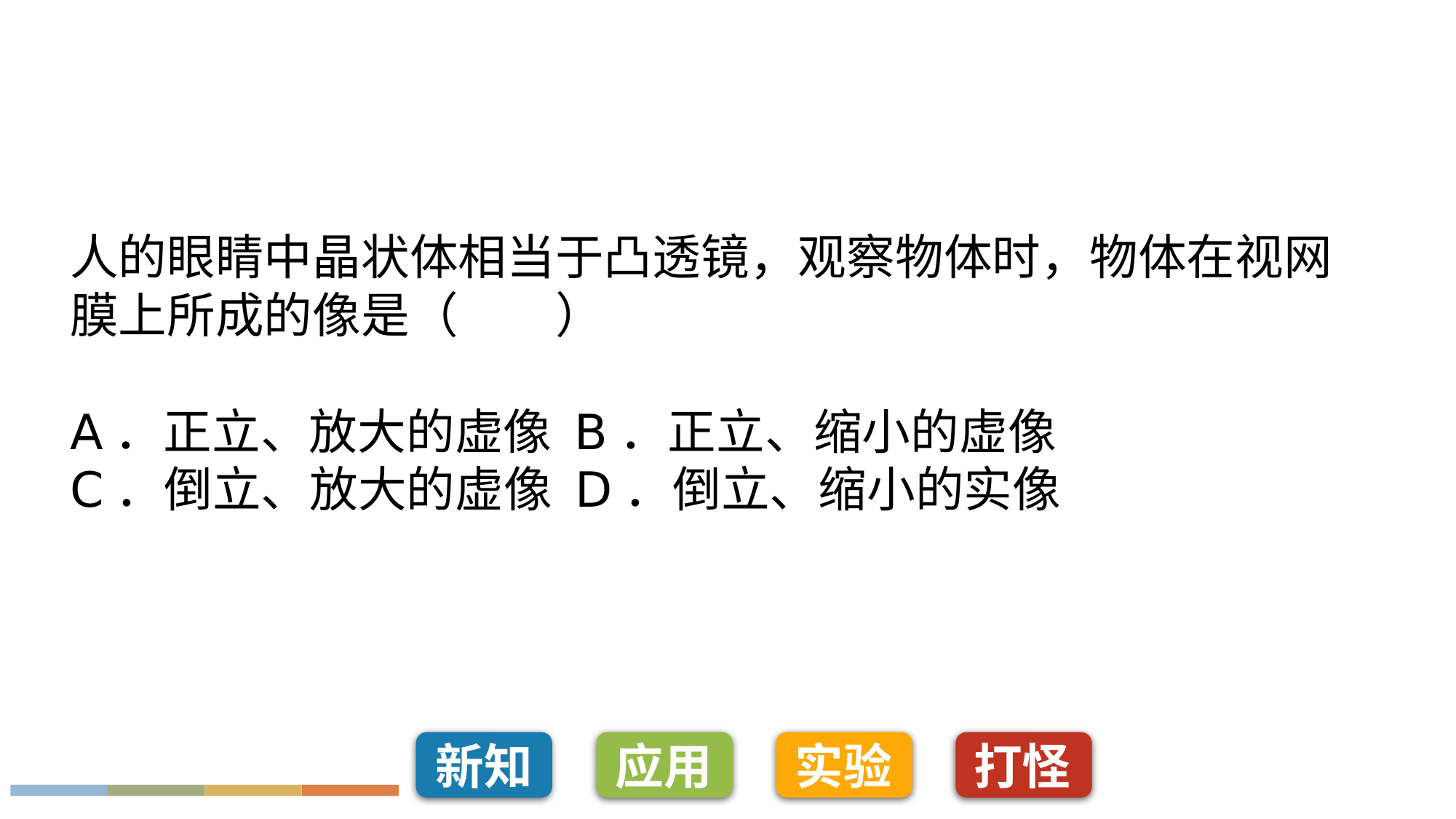

人的眼睛中晶状体相当于凸透镜，观察物体时，物体在视网膜上所成的像是（　　）

A．正立、放大的虚像 B．正立、缩小的虚像
C．倒立、放大的虚像 D．倒立、缩小的实像